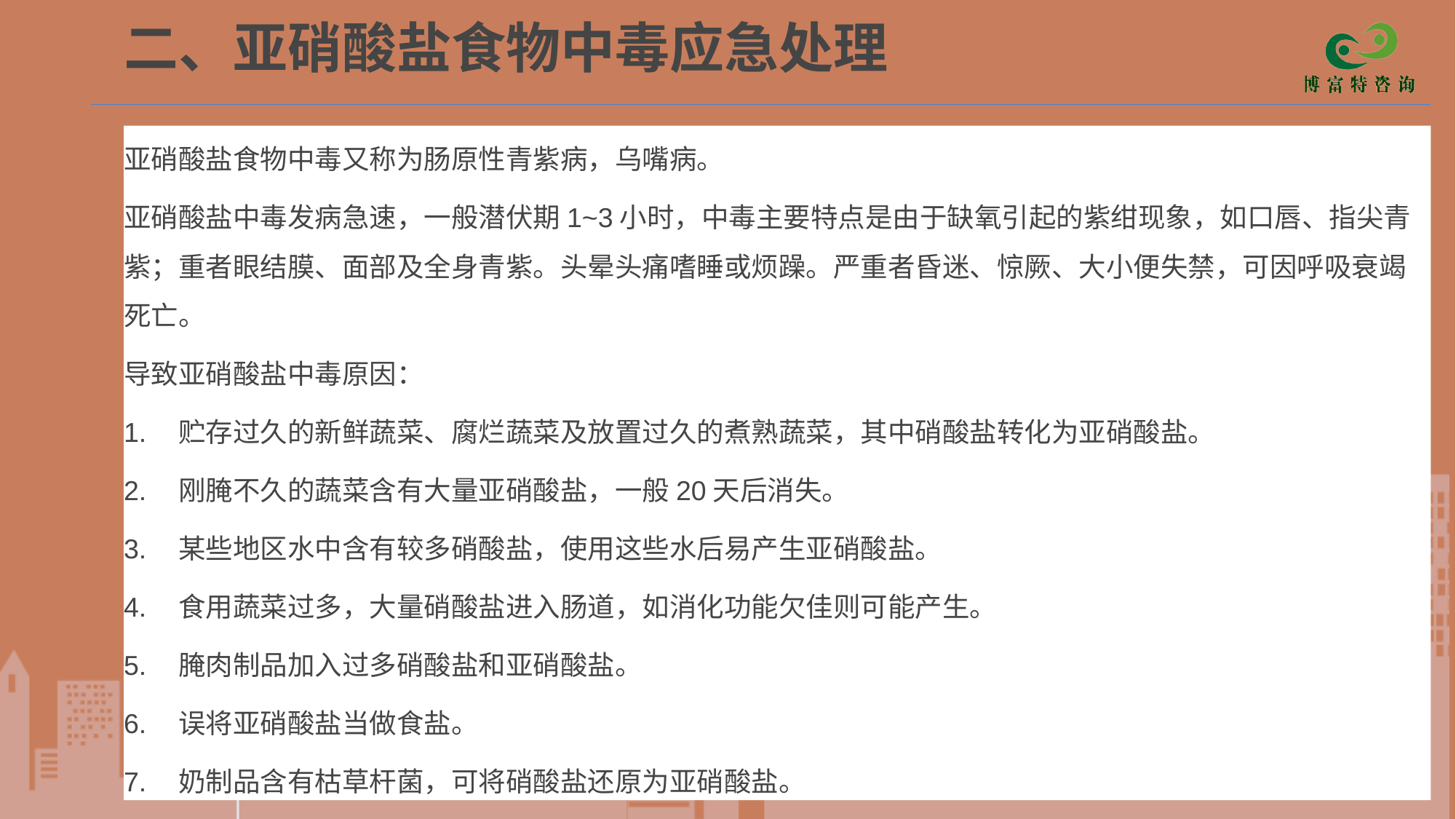

# 二、亚硝酸盐食物中毒应急处理
亚硝酸盐食物中毒又称为肠原性青紫病，乌嘴病。
亚硝酸盐中毒发病急速，一般潜伏期1~3小时，中毒主要特点是由于缺氧引起的紫绀现象，如口唇、指尖青紫；重者眼结膜、面部及全身青紫。头晕头痛嗜睡或烦躁。严重者昏迷、惊厥、大小便失禁，可因呼吸衰竭死亡。
导致亚硝酸盐中毒原因：
贮存过久的新鲜蔬菜、腐烂蔬菜及放置过久的煮熟蔬菜，其中硝酸盐转化为亚硝酸盐。
刚腌不久的蔬菜含有大量亚硝酸盐，一般20天后消失。
某些地区水中含有较多硝酸盐，使用这些水后易产生亚硝酸盐。
食用蔬菜过多，大量硝酸盐进入肠道，如消化功能欠佳则可能产生。
腌肉制品加入过多硝酸盐和亚硝酸盐。
误将亚硝酸盐当做食盐。
奶制品含有枯草杆菌，可将硝酸盐还原为亚硝酸盐。
52